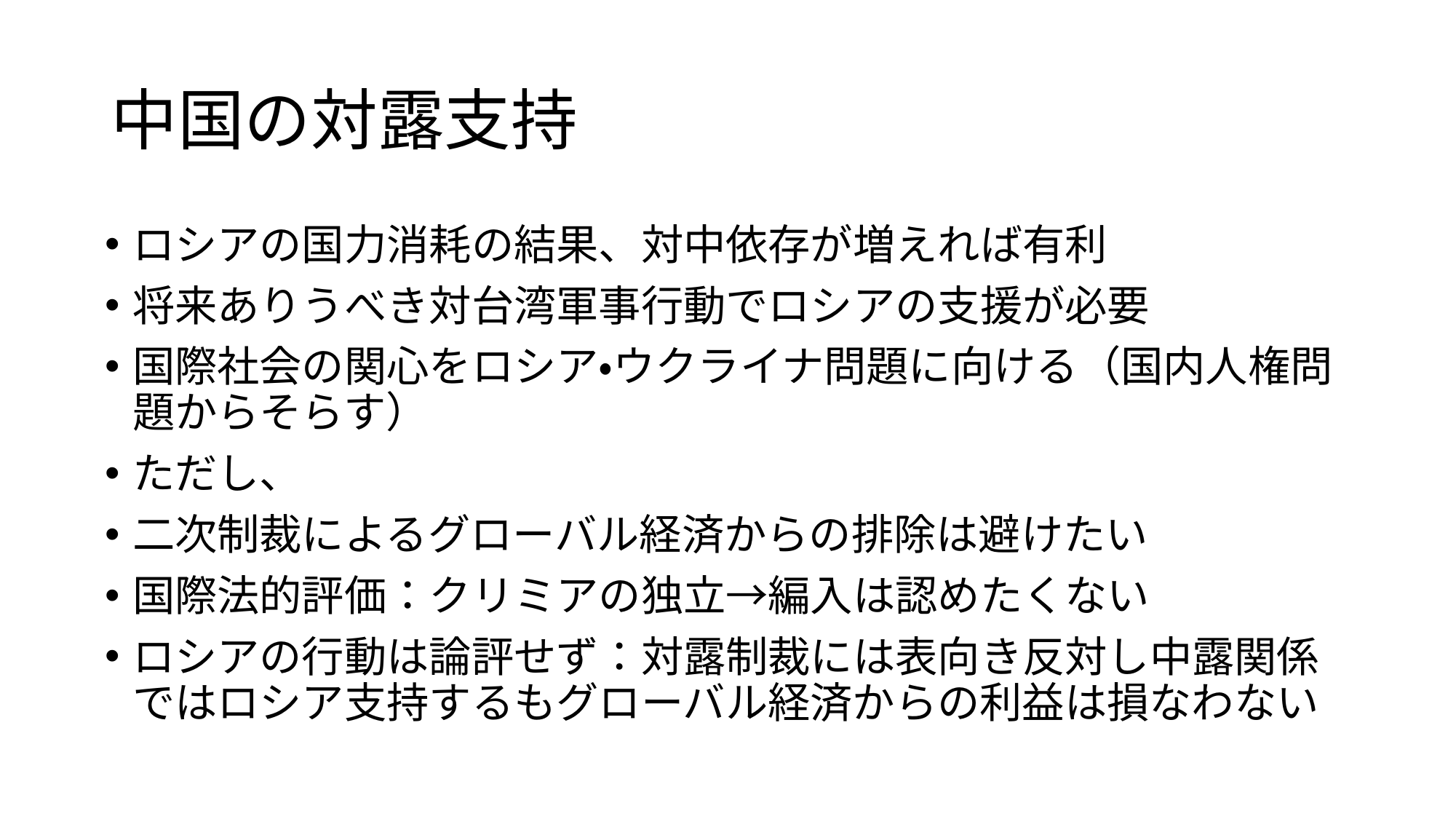

# 中国の対露支持
ロシアの国力消耗の結果、対中依存が増えれば有利
将来ありうべき対台湾軍事行動でロシアの支援が必要
国際社会の関心をロシア・ウクライナ問題に向ける（国内人権問題からそらす）
ただし、
二次制裁によるグローバル経済からの排除は避けたい
国際法的評価：クリミアの独立→編入は認めたくない
ロシアの行動は論評せず：対露制裁には表向き反対し中露関係ではロシア支持するもグローバル経済からの利益は損なわない